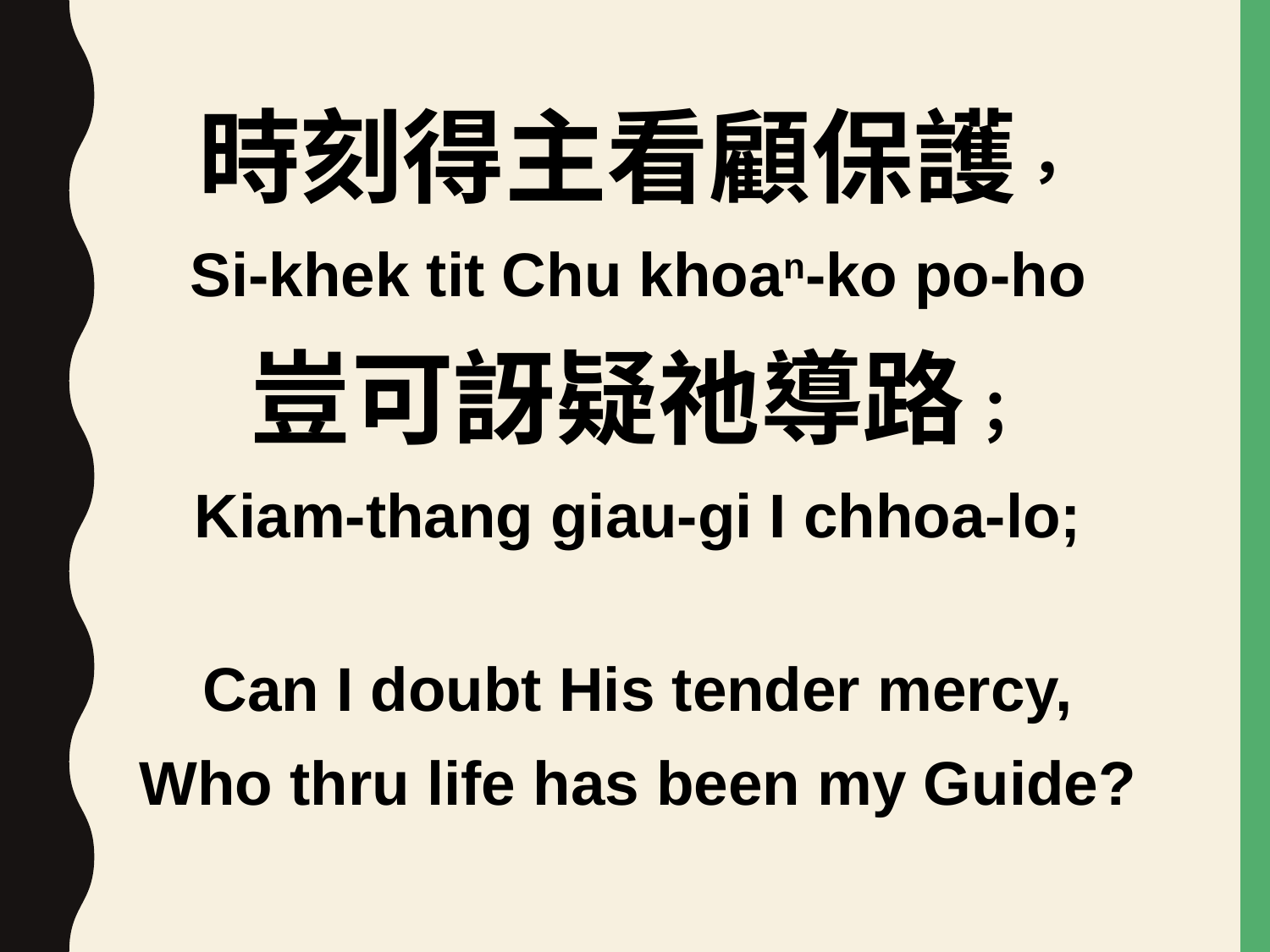

時刻得主看顧保護，
Si-khek tit Chu khoan-ko po-ho
豈可訝疑祂導路；
Kiam-thang giau-gi I chhoa-lo;

Can I doubt His tender mercy,
Who thru life has been my Guide?